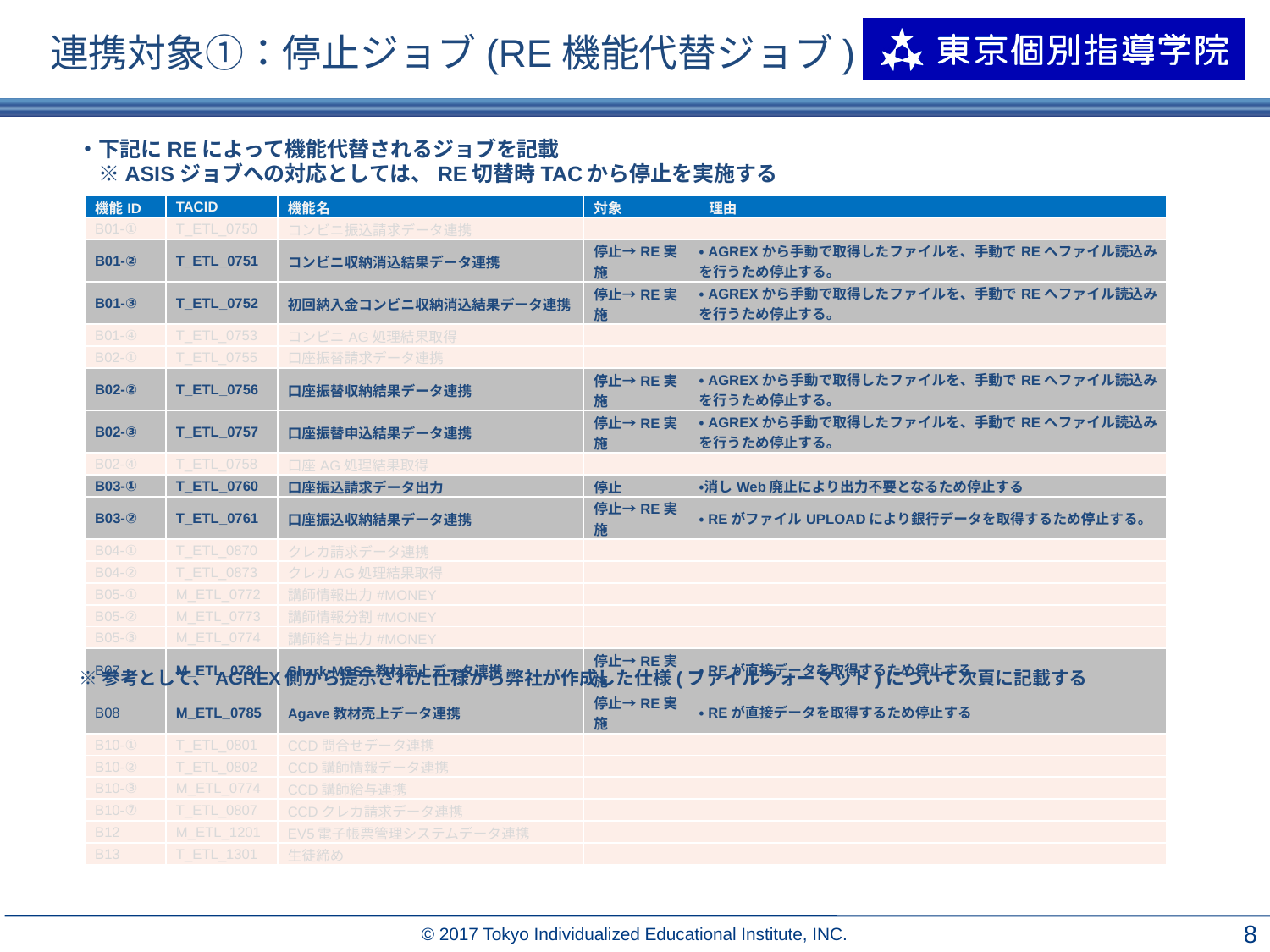

# 連携対象①：停止ジョブ(RE機能代替ジョブ)
・下記にREによって機能代替されるジョブを記載
　※ASISジョブへの対応としては、RE切替時TACから停止を実施する
| 機能ID | TACID | 機能名 | 対象 | 理由 |
| --- | --- | --- | --- | --- |
| B01-① | T\_ETL\_0750 | コンビニ振込請求データ連携 |  |  |
| B01-② | T\_ETL\_0751 | コンビニ収納消込結果データ連携 | 停止→RE実施 | ・AGREXから手動で取得したファイルを、手動でREへファイル読込みを行うため停止する。 |
| B01-③ | T\_ETL\_0752 | 初回納入金コンビニ収納消込結果データ連携 | 停止→RE実施 | ・AGREXから手動で取得したファイルを、手動でREへファイル読込みを行うため停止する。 |
| B01-④ | T\_ETL\_0753 | コンビニAG処理結果取得 |  |  |
| B02-① | T\_ETL\_0755 | 口座振替請求データ連携 |  |  |
| B02-② | T\_ETL\_0756 | 口座振替収納結果データ連携 | 停止→RE実施 | ・AGREXから手動で取得したファイルを、手動でREへファイル読込みを行うため停止する。 |
| B02-③ | T\_ETL\_0757 | 口座振替申込結果データ連携 | 停止→RE実施 | ・AGREXから手動で取得したファイルを、手動でREへファイル読込みを行うため停止する。 |
| B02-④ | T\_ETL\_0758 | 口座AG処理結果取得 |  |  |
| B03-① | T\_ETL\_0760 | 口座振込請求データ出力 | 停止 | ・消しWeb廃止により出力不要となるため停止する |
| B03-② | T\_ETL\_0761 | 口座振込収納結果データ連携 | 停止→RE実施 | ・REがファイルUPLOADにより銀行データを取得するため停止する。 |
| B04-① | T\_ETL\_0870 | クレカ請求データ連携 |  |  |
| B04-② | T\_ETL\_0873 | クレカAG処理結果取得 |  |  |
| B05-① | M\_ETL\_0772 | 講師情報出力#MONEY |  |  |
| B05-② | M\_ETL\_0773 | 講師情報分割#MONEY |  |  |
| B05-③ | M\_ETL\_0774 | 講師給与出力#MONEY |  |  |
| B07 | M\_ETL\_0784 | Shark-MSSS教材売上データ連携 | 停止→RE実施 | ・REが直接データを取得するため停止する |
| B08 | M\_ETL\_0785 | Agave教材売上データ連携 | 停止→RE実施 | ・REが直接データを取得するため停止する |
| B10-① | T\_ETL\_0801 | CCD問合せデータ連携 |  |  |
| B10-② | T\_ETL\_0802 | CCD講師情報データ連携 |  |  |
| B10-③ | M\_ETL\_0774 | CCD講師給与連携 |  |  |
| B10-⑦ | T\_ETL\_0807 | CCDクレカ請求データ連携 |  |  |
| B12 | M\_ETL\_1201 | EV5電子帳票管理システムデータ連携 |  |  |
| B13 | T\_ETL\_1301 | 生徒締め |  |  |
※参考として、AGREX側から提示された仕様から弊社が作成した仕様(ファイルフォーマット)について次頁に記載する
8